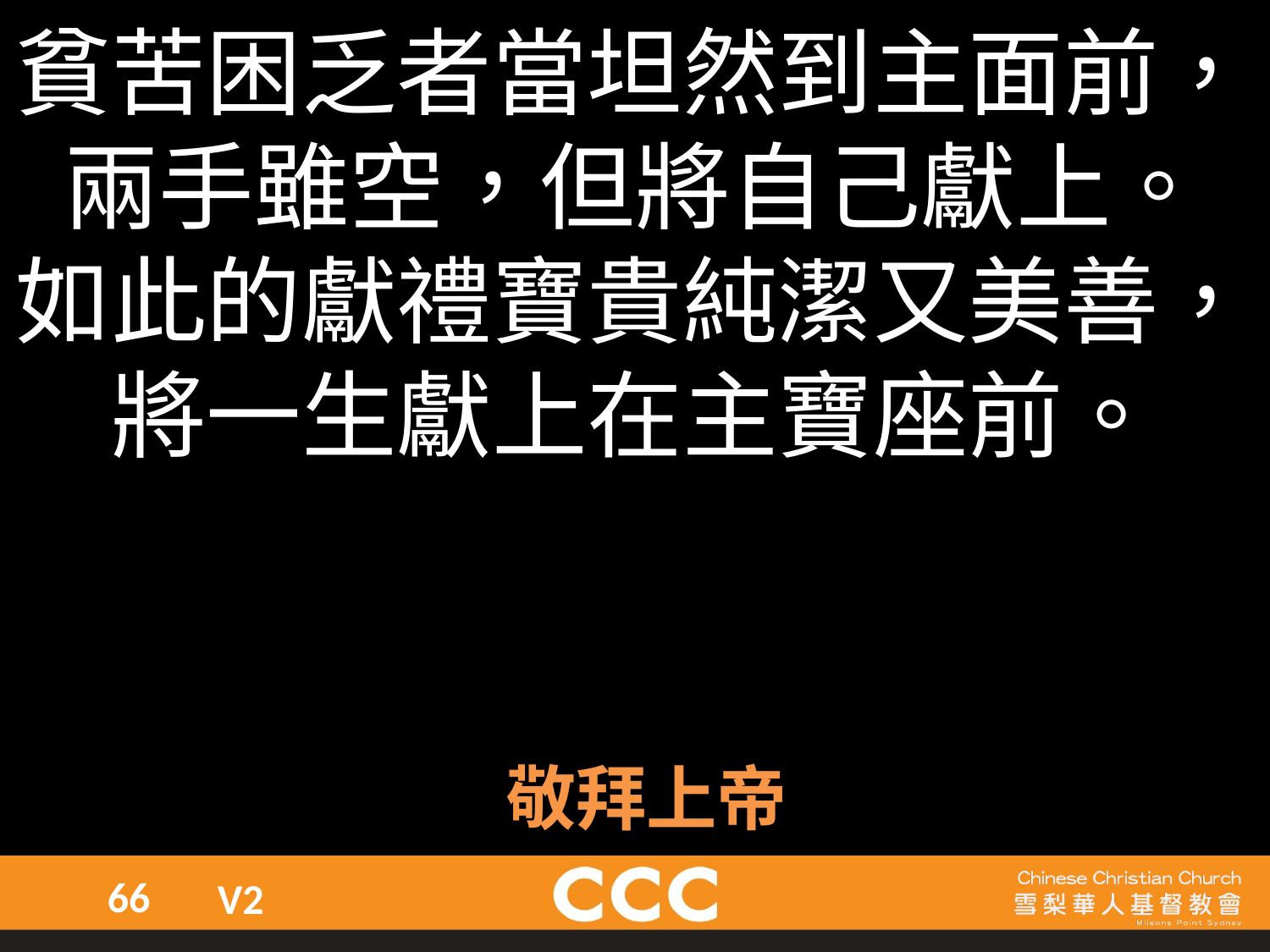

貧苦困乏者當坦然到主面前，
兩手雖空，但將自己獻上。
如此的獻禮寶貴純潔又美善，
將一生獻上在主寶座前。

主

 敬拜上帝
66
V2